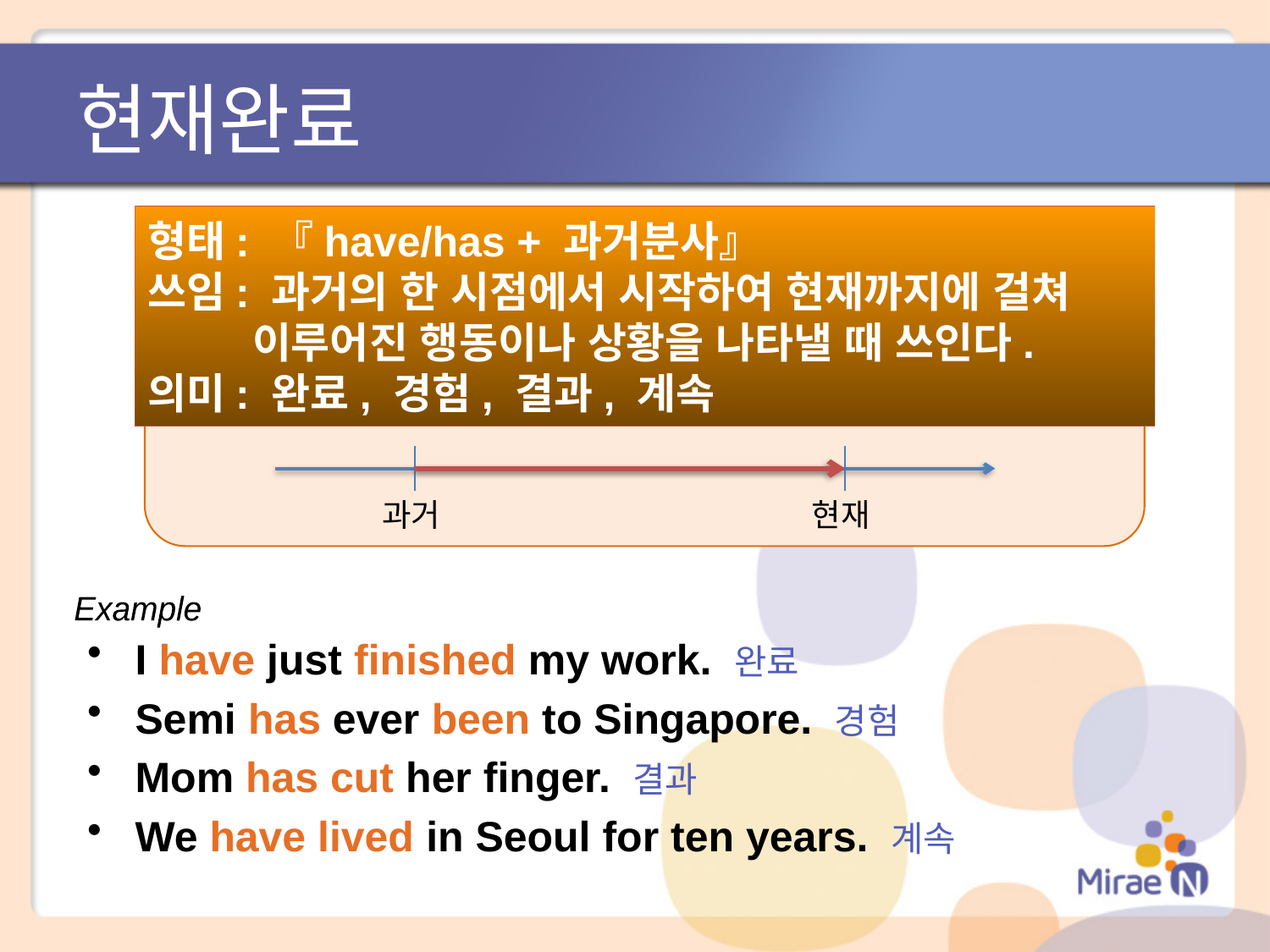

# 현재완료
형태: 『have/has + 과거분사』
쓰임: 과거의 한 시점에서 시작하여 현재까지에 걸쳐
        이루어진 행동이나 상황을 나타낼 때 쓰인다.
의미: 완료, 경험, 결과, 계속
2222
과거
현재
Example
I have just finished my work. 완료
Semi has ever been to Singapore. 경험
Mom has cut her finger. 결과
We have lived in Seoul for ten years. 계속